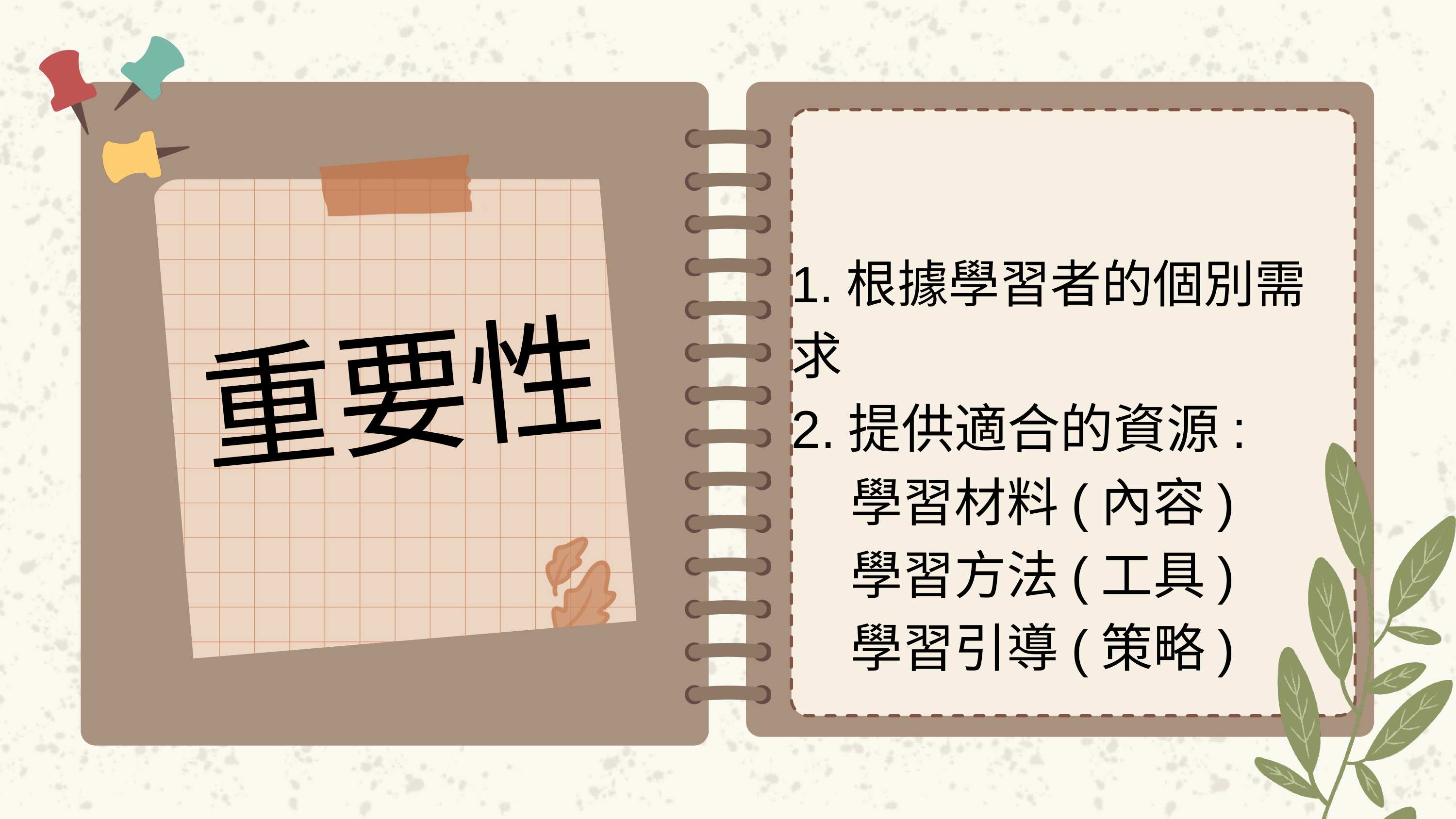

1.根據學習者的個別需求
2.提供適合的資源:
    學習材料(內容)
    學習方法(工具)
    學習引導(策略)

重要性